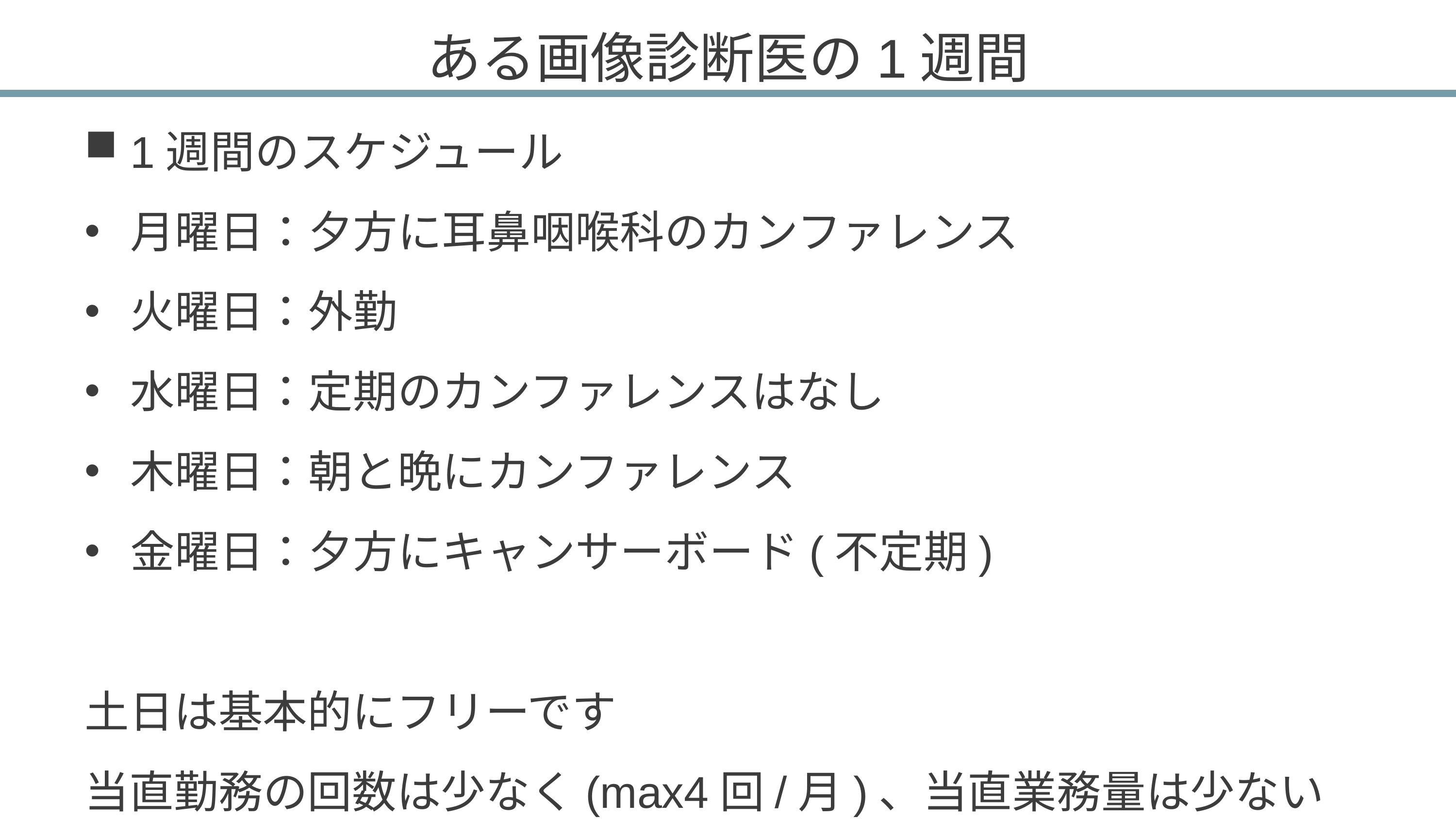

# ある画像診断医の1週間
1週間のスケジュール
月曜日：夕方に耳鼻咽喉科のカンファレンス
火曜日：外勤
水曜日：定期のカンファレンスはなし
木曜日：朝と晩にカンファレンス
金曜日：夕方にキャンサーボード(不定期)

土日は基本的にフリーです
当直勤務の回数は少なく(max4回/月)、当直業務量は少ない